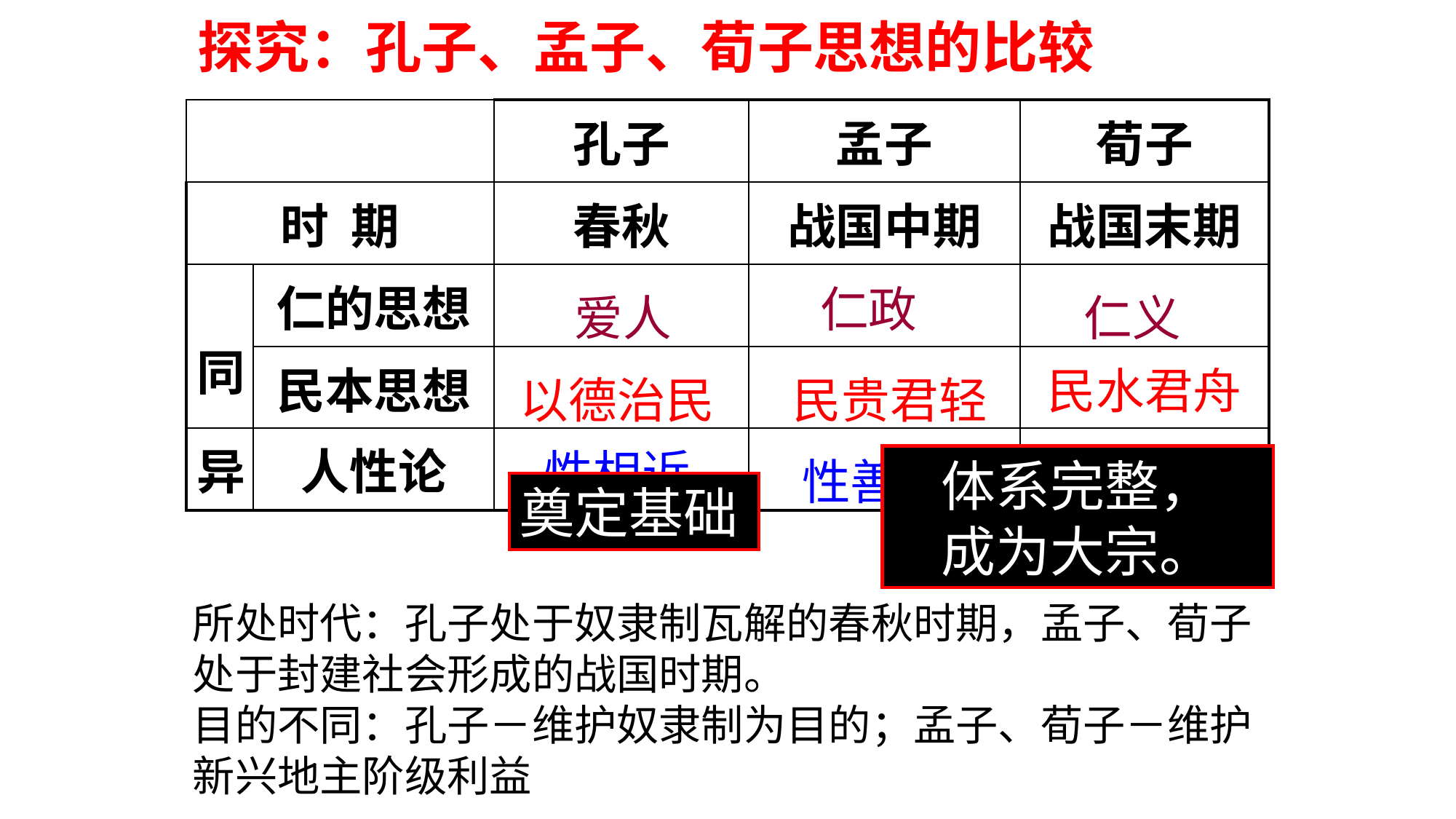

# 探究：孔子、孟子、荀子思想的比较
|  |  | 孔子 | 孟子 | 荀子 |
| --- | --- | --- | --- | --- |
| 时 期 |  | 春秋 | 战国中期 | 战国末期 |
| 同 | 仁的思想 |  |  |  |
|  | 民本思想 |  |  |  |
| 异 | 人性论 |  |  |  |
仁政
爱人
仁义
民水君舟
以德治民
民贵君轻
性相近
性善论
体系完整，
成为大宗。
性恶论
奠定基础
所处时代：孔子处于奴隶制瓦解的春秋时期，孟子、荀子处于封建社会形成的战国时期。
目的不同：孔子－维护奴隶制为目的；孟子、荀子－维护新兴地主阶级利益